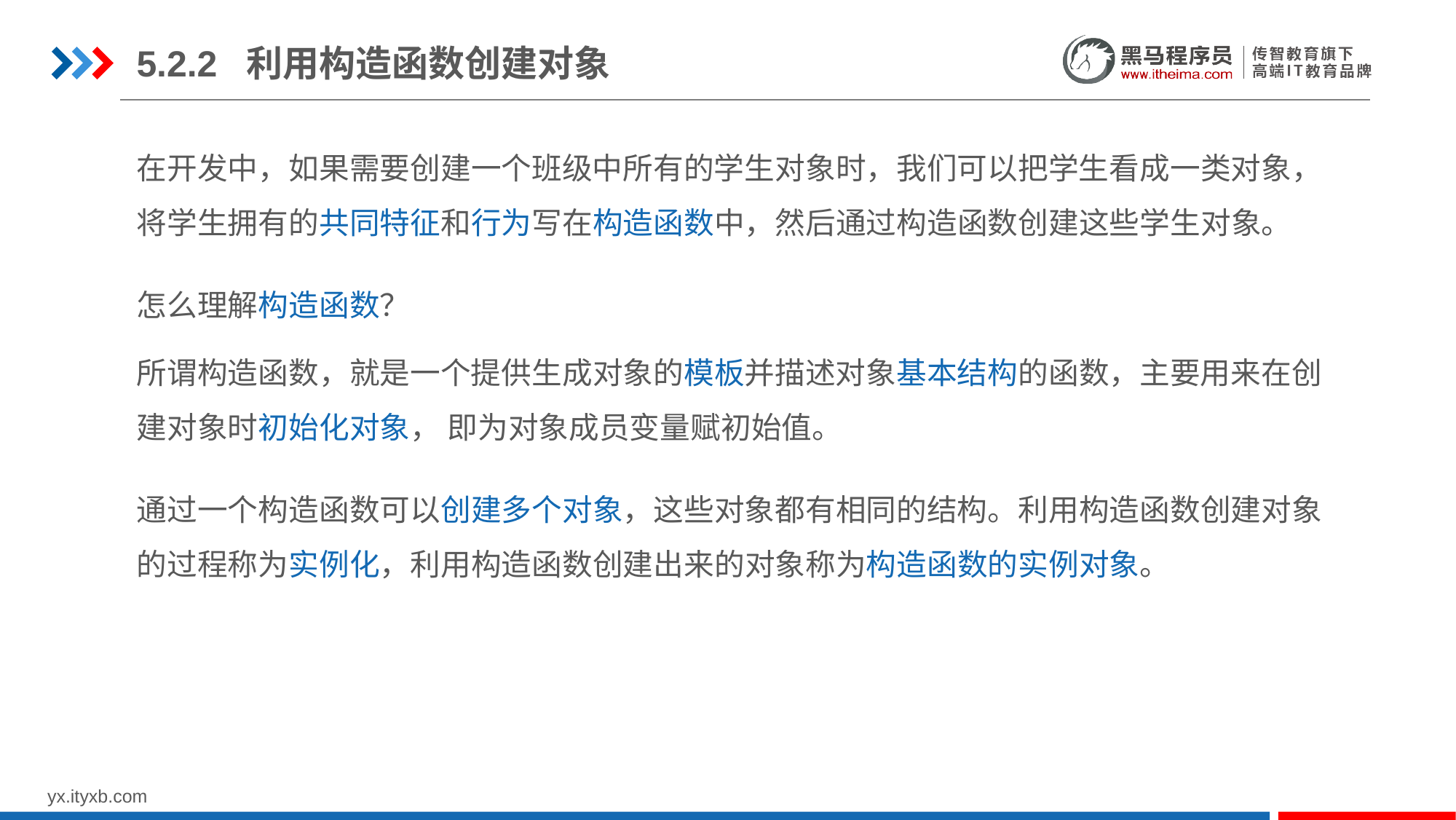

5.2.2  利用构造函数创建对象
在开发中，如果需要创建一个班级中所有的学生对象时，我们可以把学生看成一类对象，将学生拥有的共同特征和行为写在构造函数中，然后通过构造函数创建这些学生对象。

怎么理解构造函数？

所谓构造函数，就是一个提供生成对象的模板并描述对象基本结构的函数，主要用来在创建对象时初始化对象， 即为对象成员变量赋初始值。

通过一个构造函数可以创建多个对象，这些对象都有相同的结构。利用构造函数创建对象的过程称为实例化，利用构造函数创建出来的对象称为构造函数的实例对象。